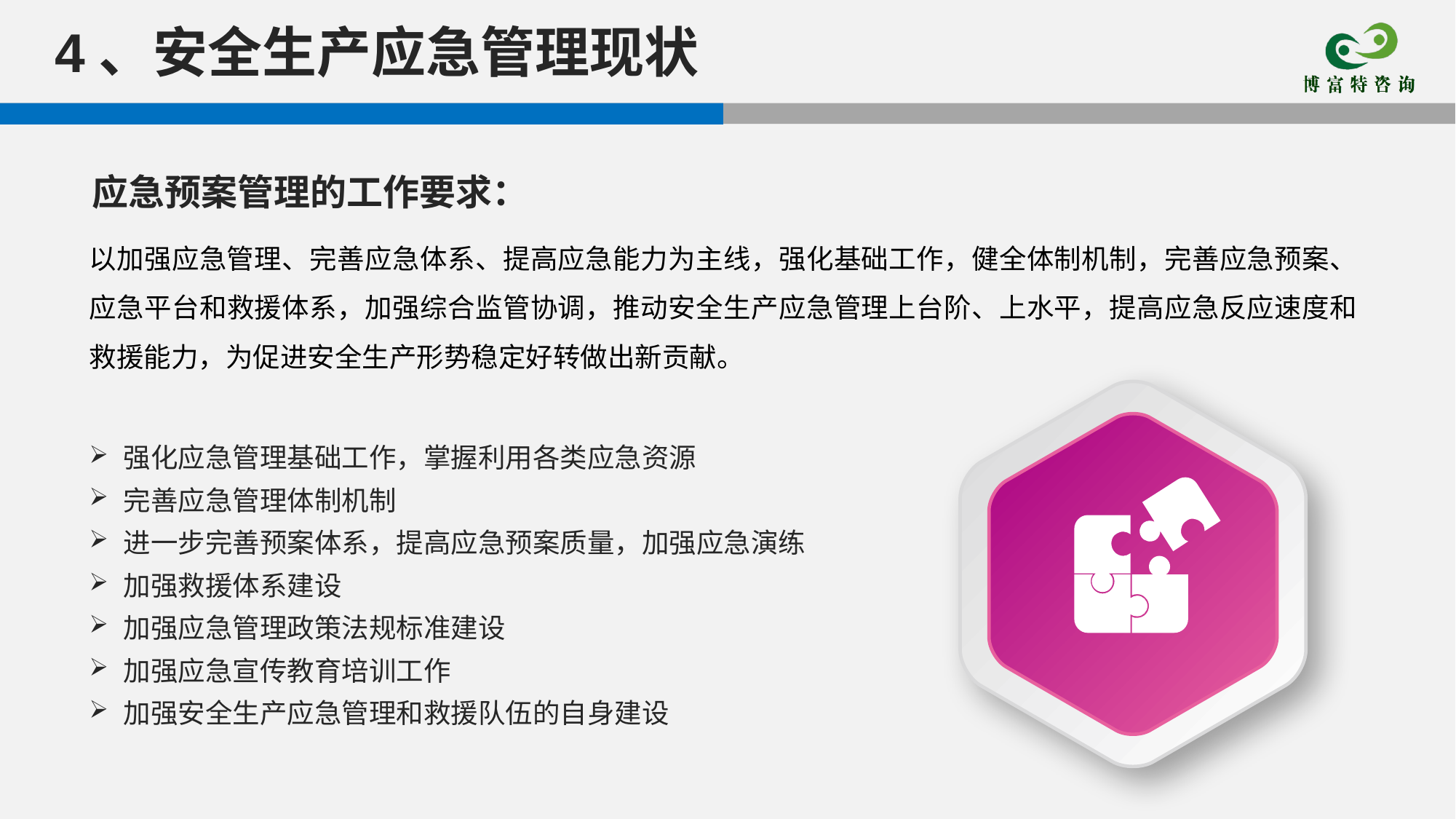

4、安全生产应急管理现状

应急预案管理的工作要求：
以加强应急管理、完善应急体系、提高应急能力为主线，强化基础工作，健全体制机制，完善应急预案、应急平台和救援体系，加强综合监管协调，推动安全生产应急管理上台阶、上水平，提高应急反应速度和救援能力，为促进安全生产形势稳定好转做出新贡献。

强化应急管理基础工作，掌握利用各类应急资源
完善应急管理体制机制
进一步完善预案体系，提高应急预案质量，加强应急演练
加强救援体系建设
加强应急管理政策法规标准建设
加强应急宣传教育培训工作
加强安全生产应急管理和救援队伍的自身建设